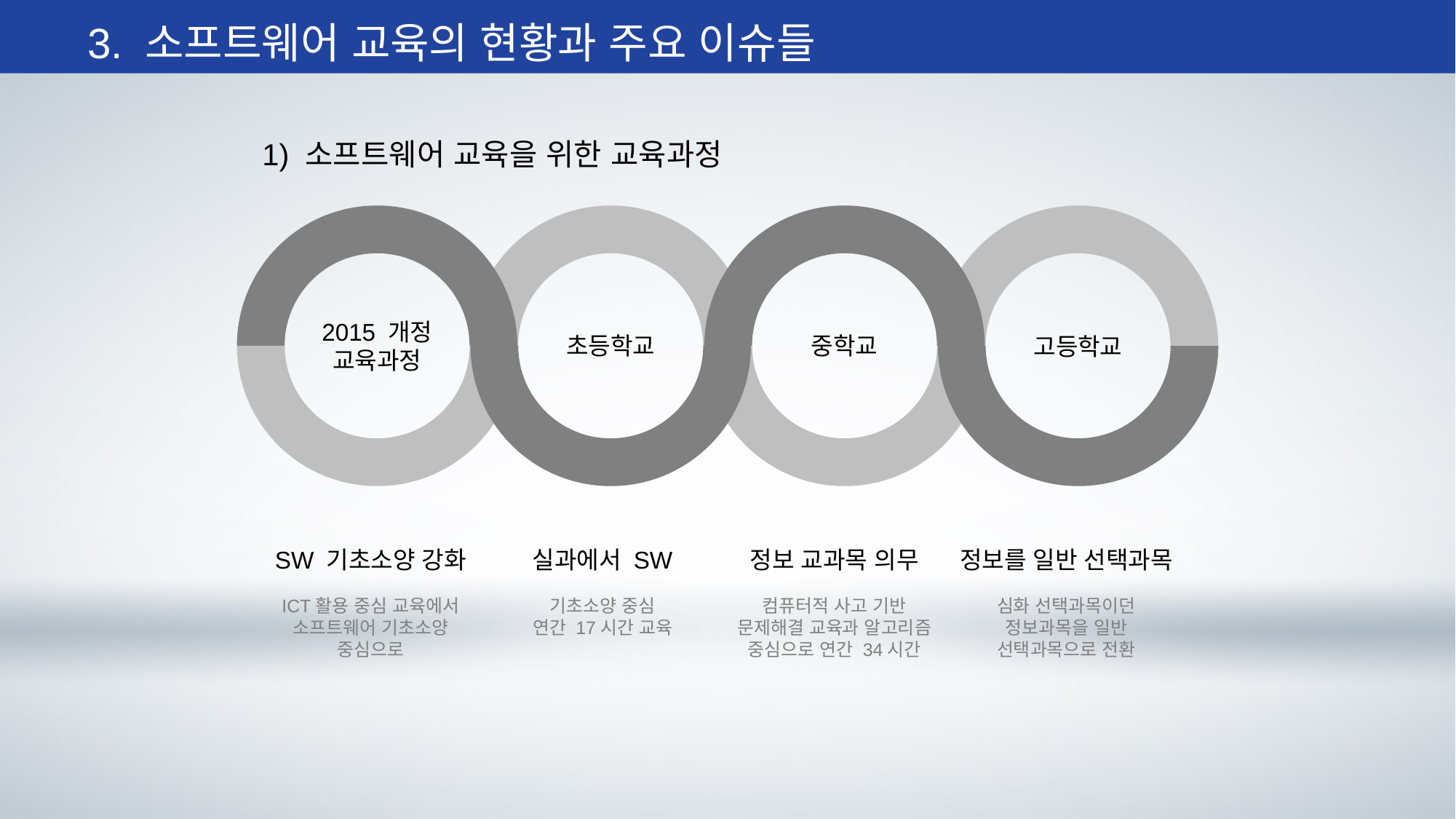

3. 소프트웨어 교육의 현황과 주요 이슈들
1) 소프트웨어 교육을 위한 교육과정

2015 개정
교육과정
중학교
초등학교
고등학교

SW 기초소양 강화
ICT활용 중심 교육에서
소프트웨어 기초소양
중심으로
실과에서 SW
기초소양 중심
연간 17시간 교육
정보 교과목 의무
컴퓨터적 사고 기반
문제해결 교육과 알고리즘
중심으로 연간 34시간
정보를 일반 선택과목
심화 선택과목이던
정보과목을 일반
선택과목으로 전환